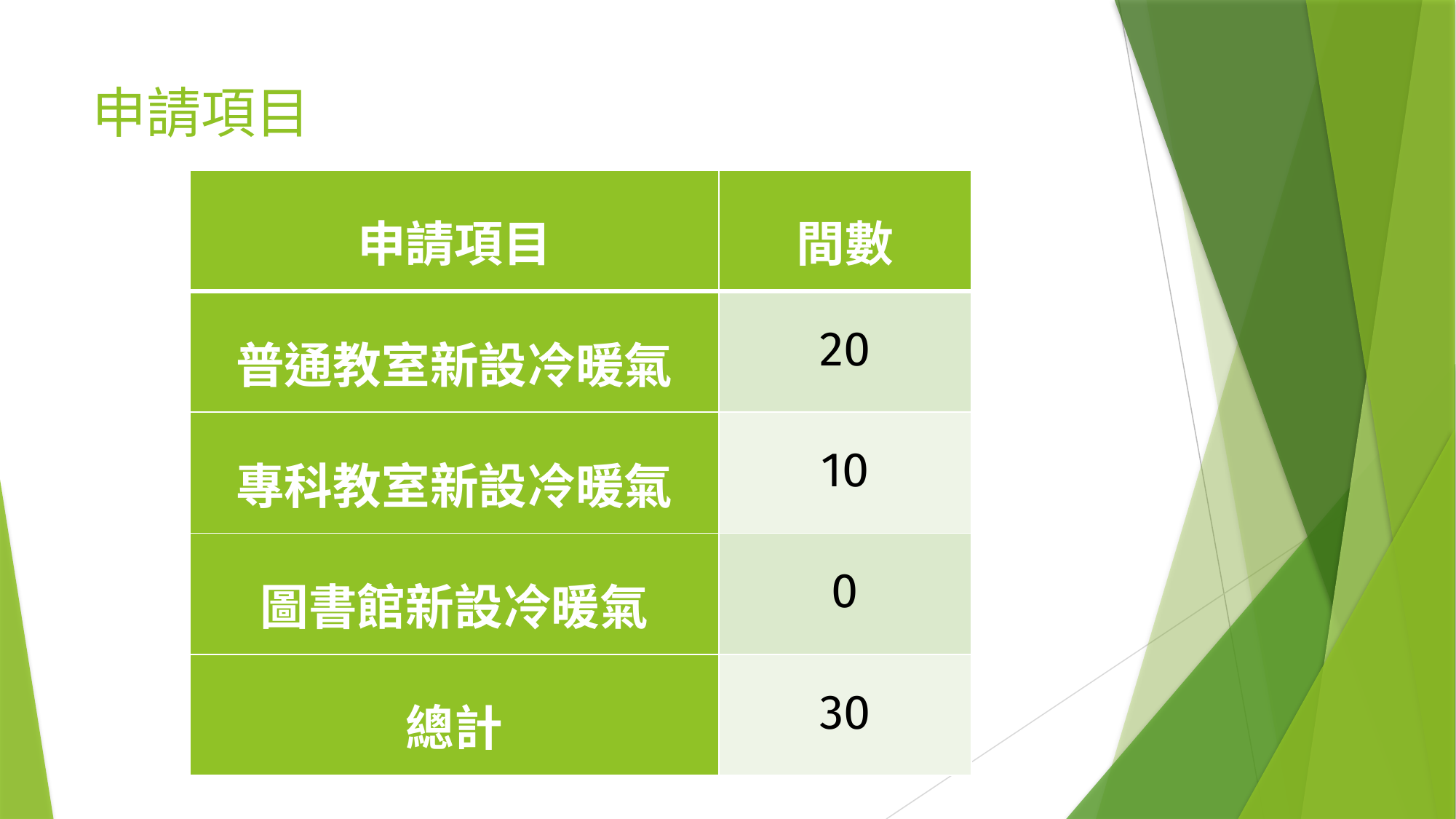

# 申請項目
| 申請項目 | 間數 |
| --- | --- |
| 普通教室新設冷暖氣 | 20 |
| 專科教室新設冷暖氣 | 10 |
| 圖書館新設冷暖氣 | 0 |
| 總計 | 30 |